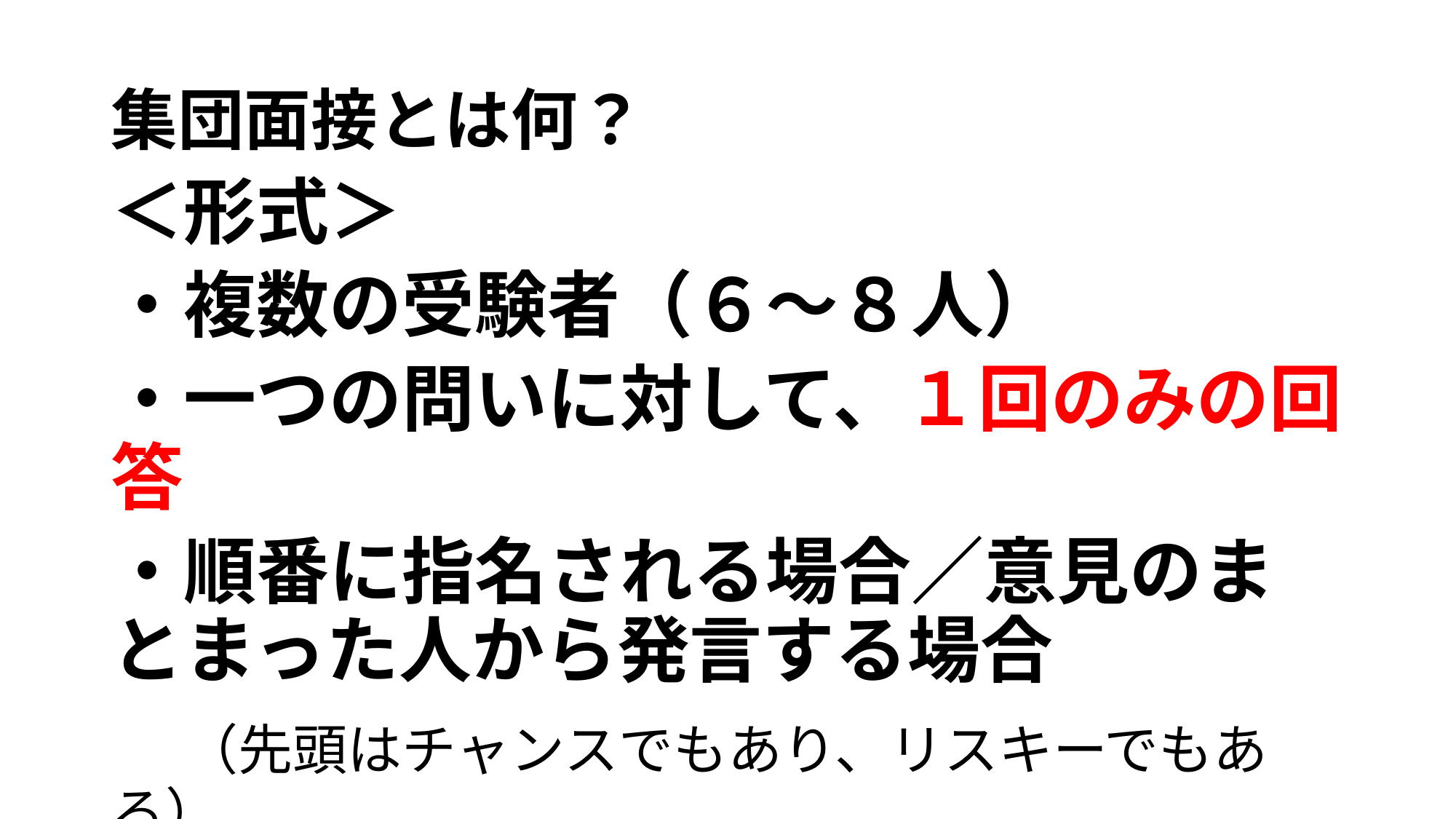

# 集団面接とは何？
＜形式＞
・複数の受験者（６～８人）
・一つの問いに対して、１回のみの回答
・順番に指名される場合／意見のまとまった人から発言する場合
　（先頭はチャンスでもあり、リスキーでもある）